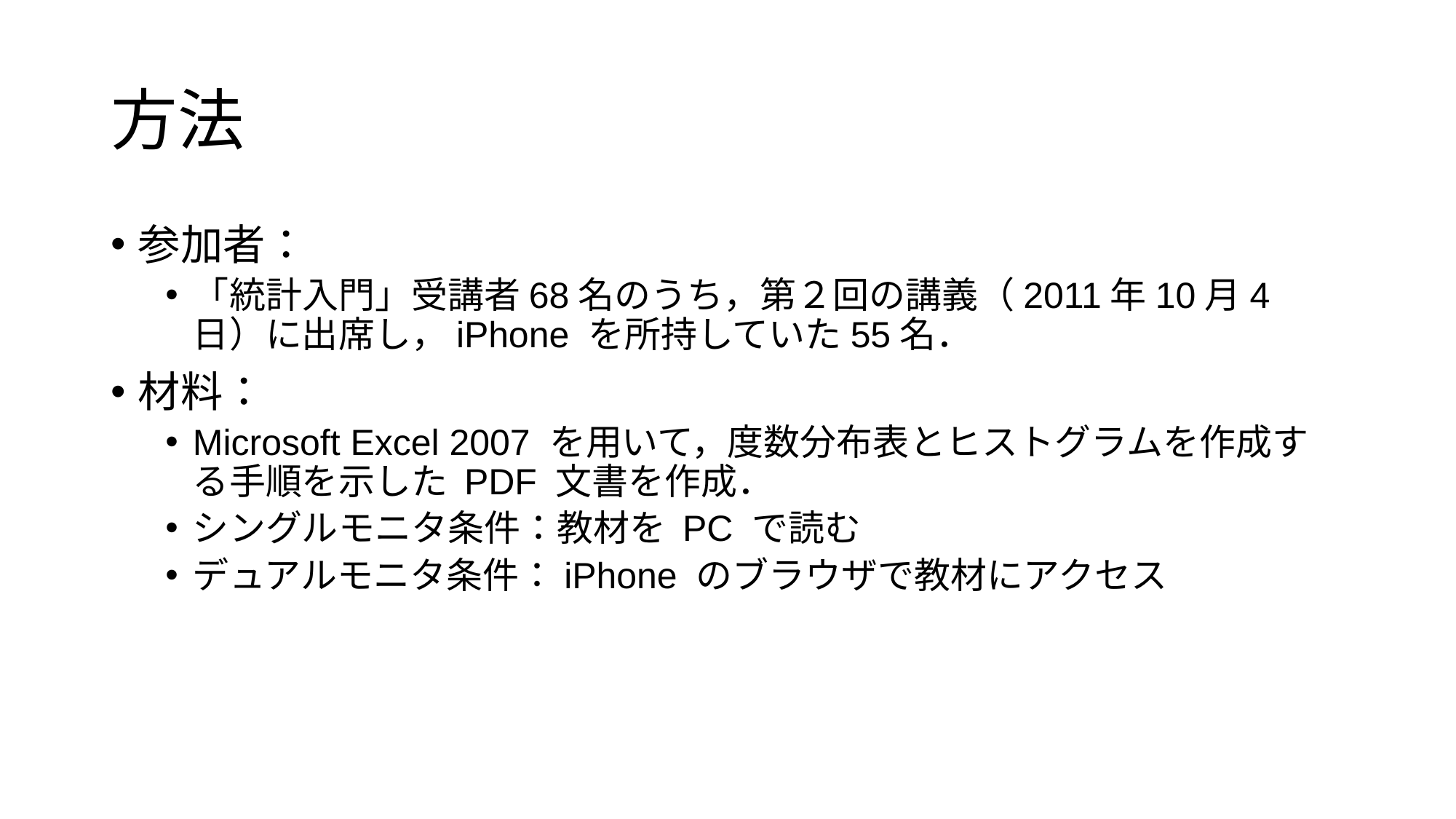

# 方法
参加者：
「統計入門」受講者68名のうち，第２回の講義（2011年10月4日）に出席し，iPhone を所持していた55名．
材料：
Microsoft Excel 2007 を用いて，度数分布表とヒストグラムを作成する手順を示した PDF 文書を作成．
シングルモニタ条件：教材を PC で読む
デュアルモニタ条件：iPhone のブラウザで教材にアクセス